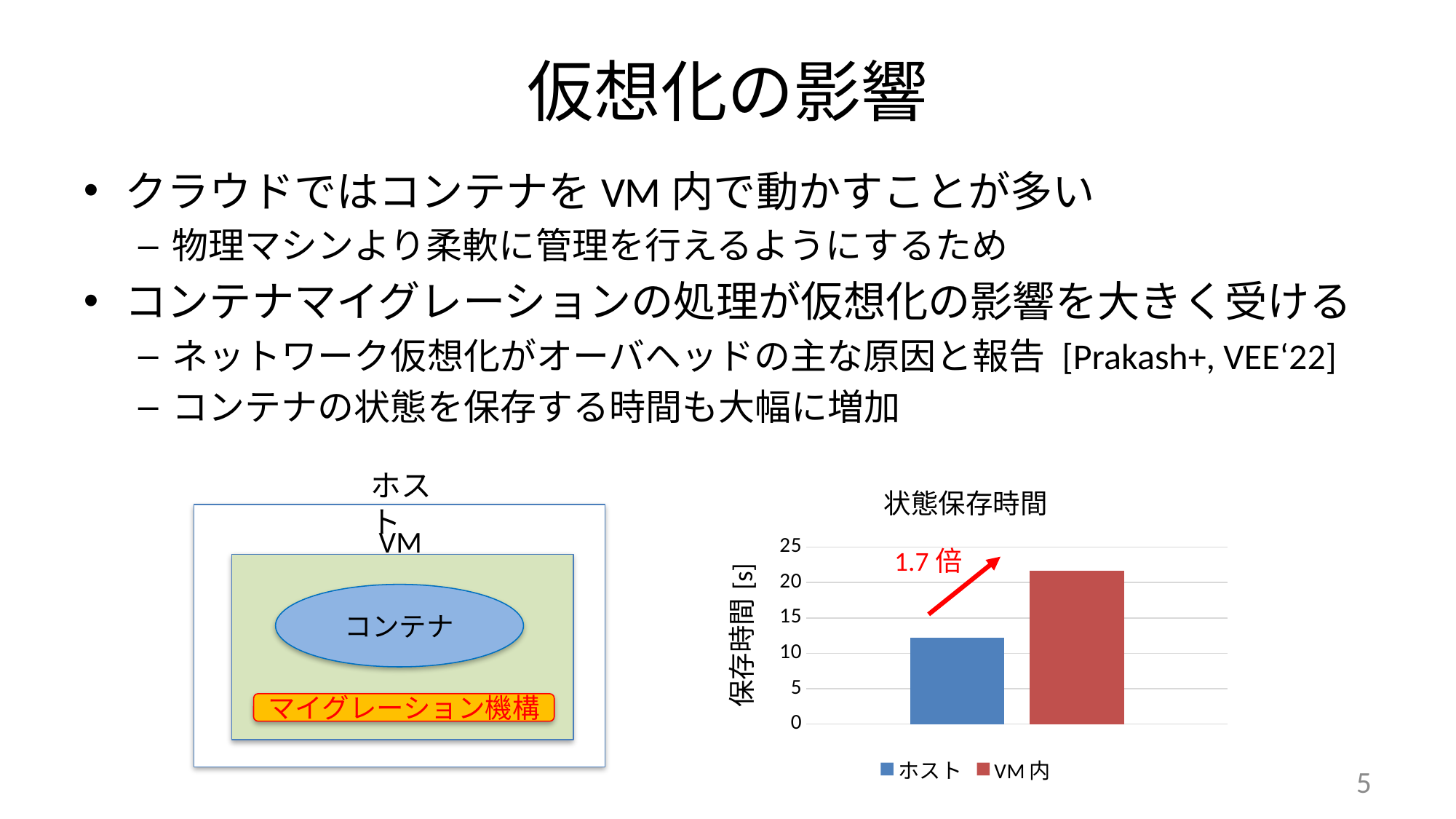

# 仮想化の影響
クラウドではコンテナをVM内で動かすことが多い
物理マシンより柔軟に管理を行えるようにするため
コンテナマイグレーションの処理が仮想化の影響を大きく受ける
ネットワーク仮想化がオーバヘッドの主な原因と報告 [Prakash+, VEE‘22]
コンテナの状態を保存する時間も大幅に増加
ホスト

VM

コンテナ
マイグレーション機構

### Chart: 状態保存時間

| Category | ホスト | VM内 |
|---|---|---|
1.7倍
5